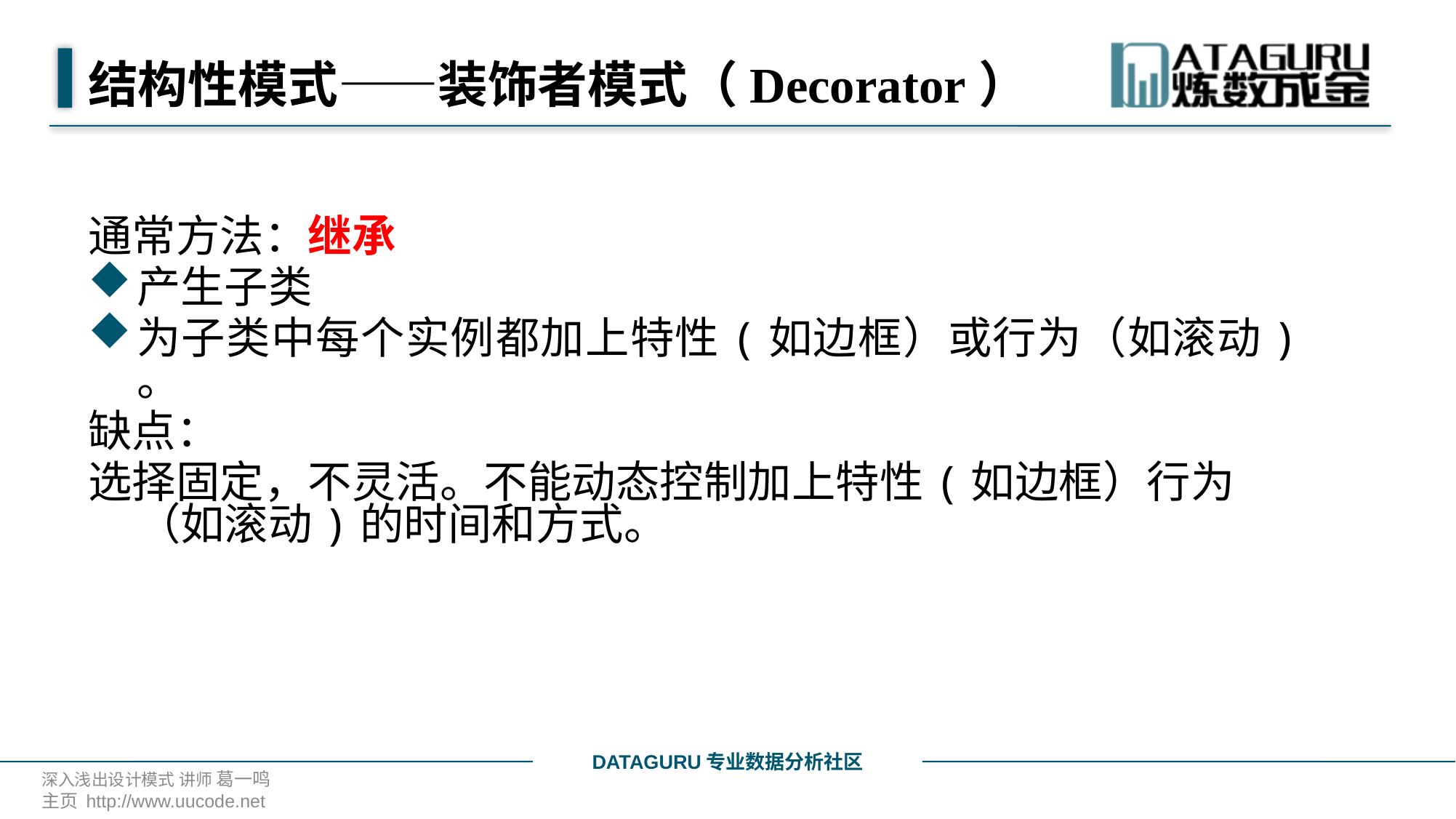

# 结构性模式——装饰者模式（Decorator）
通常方法：继承
产生子类
为子类中每个实例都加上特性(如边框）或行为（如滚动) 。
缺点：
选择固定，不灵活。不能动态控制加上特性(如边框）行为（如滚动)的时间和方式。